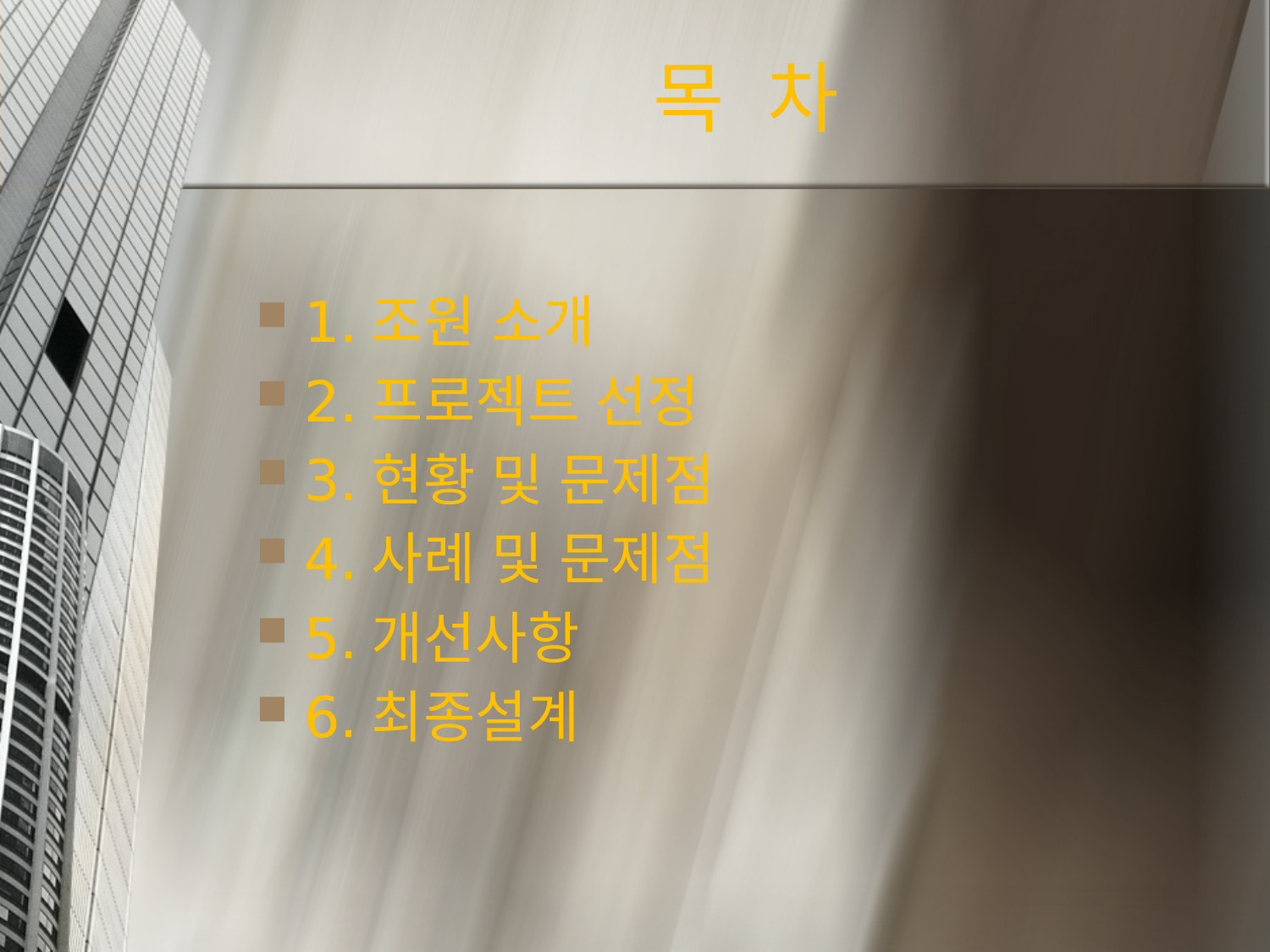

# 목  차

1.조원 소개
2.프로젝트 선정
3.현황 및 문제점
4.사례 및 문제점
5.개선사항
6.최종설계